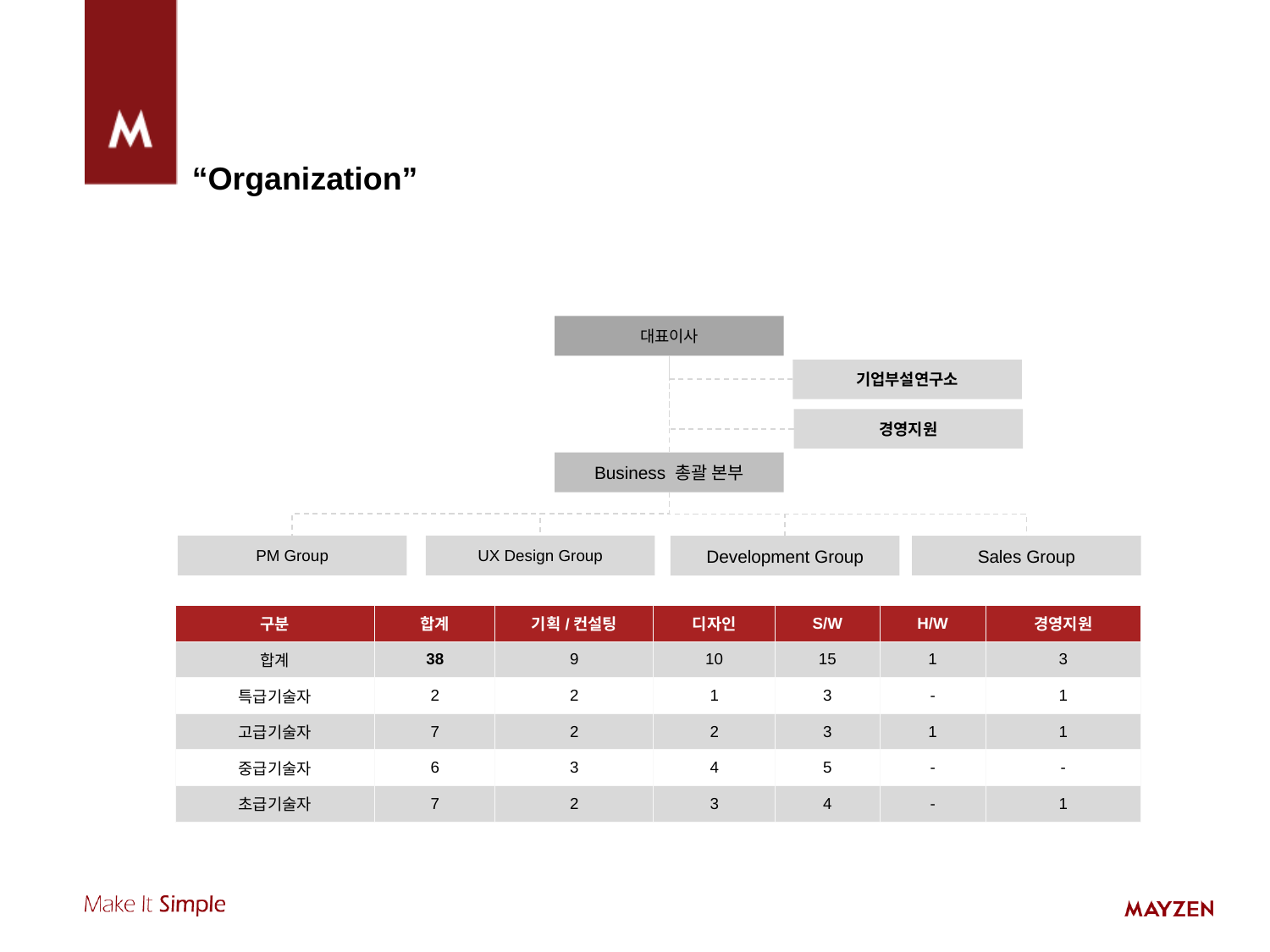

“Organization”
대표이사
기업부설연구소
경영지원
Business 총괄 본부
PM Group
UX Design Group
Sales Group
Development Group
| 구분 | 합계 | 기획/컨설팅 | 디자인 | S/W | H/W | 경영지원 |
| --- | --- | --- | --- | --- | --- | --- |
| 합계 | 38 | 9 | 10 | 15 | 1 | 3 |
| 특급기술자 | 2 | 2 | 1 | 3 | - | 1 |
| 고급기술자 | 7 | 2 | 2 | 3 | 1 | 1 |
| 중급기술자 | 6 | 3 | 4 | 5 | - | - |
| 초급기술자 | 7 | 2 | 3 | 4 | - | 1 |